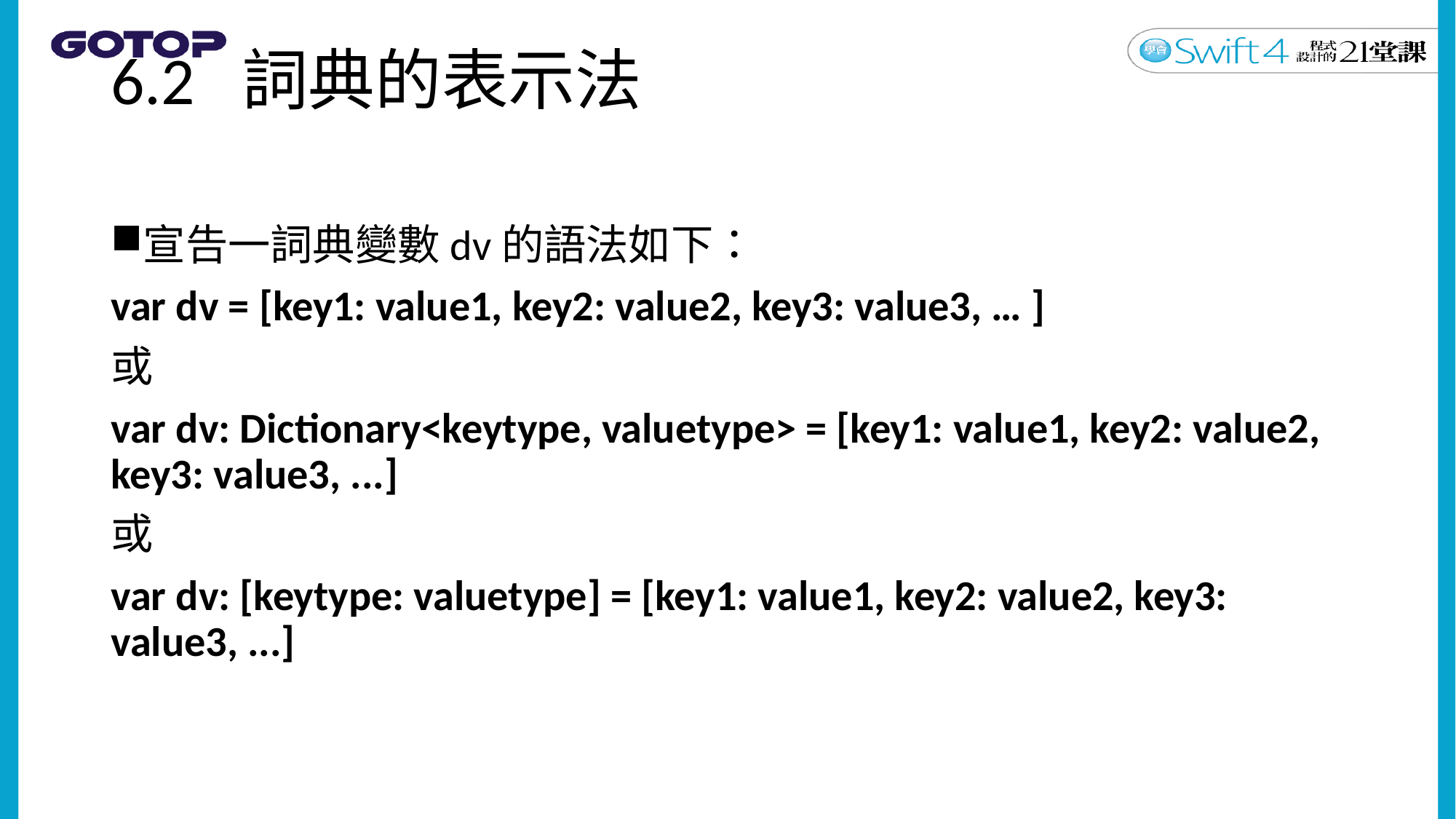

# 6.2  詞典的表示法
宣告一詞典變數dv的語法如下：
var dv = [key1: value1, key2: value2, key3: value3, … ]
或
var dv: Dictionary<keytype, valuetype> = [key1: value1, key2: value2, key3: value3, ...]
或
var dv: [keytype: valuetype] = [key1: value1, key2: value2, key3: value3, ...]